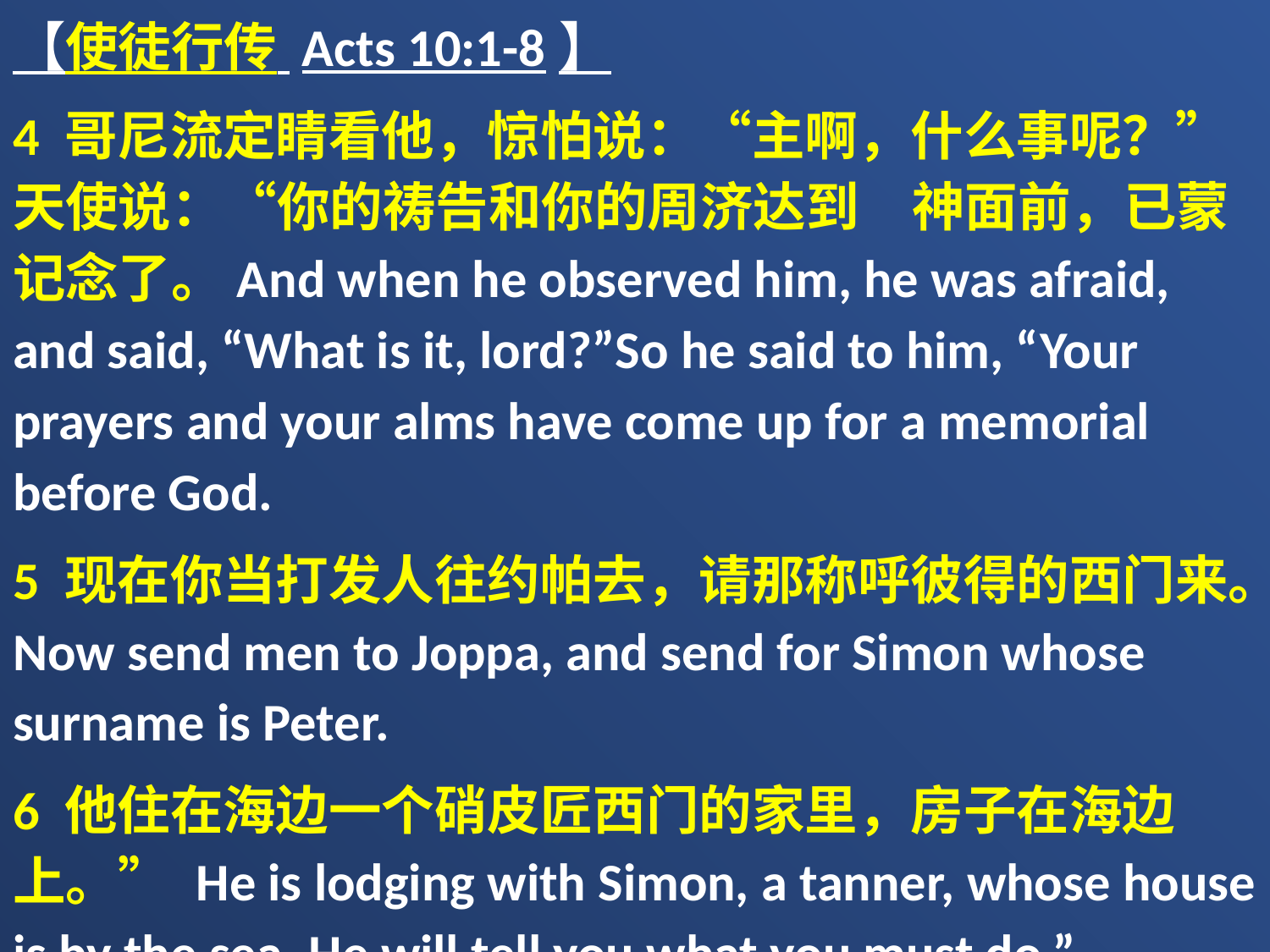

【使徒行传 Acts 10:1-8】
4 哥尼流定睛看他，惊怕说：“主啊，什么事呢？”天使说：“你的祷告和你的周济达到　神面前，已蒙记念了。And when he observed him, he was afraid, and said, “What is it, lord?”So he said to him, “Your prayers and your alms have come up for a memorial before God.
5 现在你当打发人往约帕去，请那称呼彼得的西门来。Now send men to Joppa, and send for Simon whose surname is Peter.
6 他住在海边一个硝皮匠西门的家里，房子在海边上。” He is lodging with Simon, a tanner, whose house is by the sea. He will tell you what you must do.”